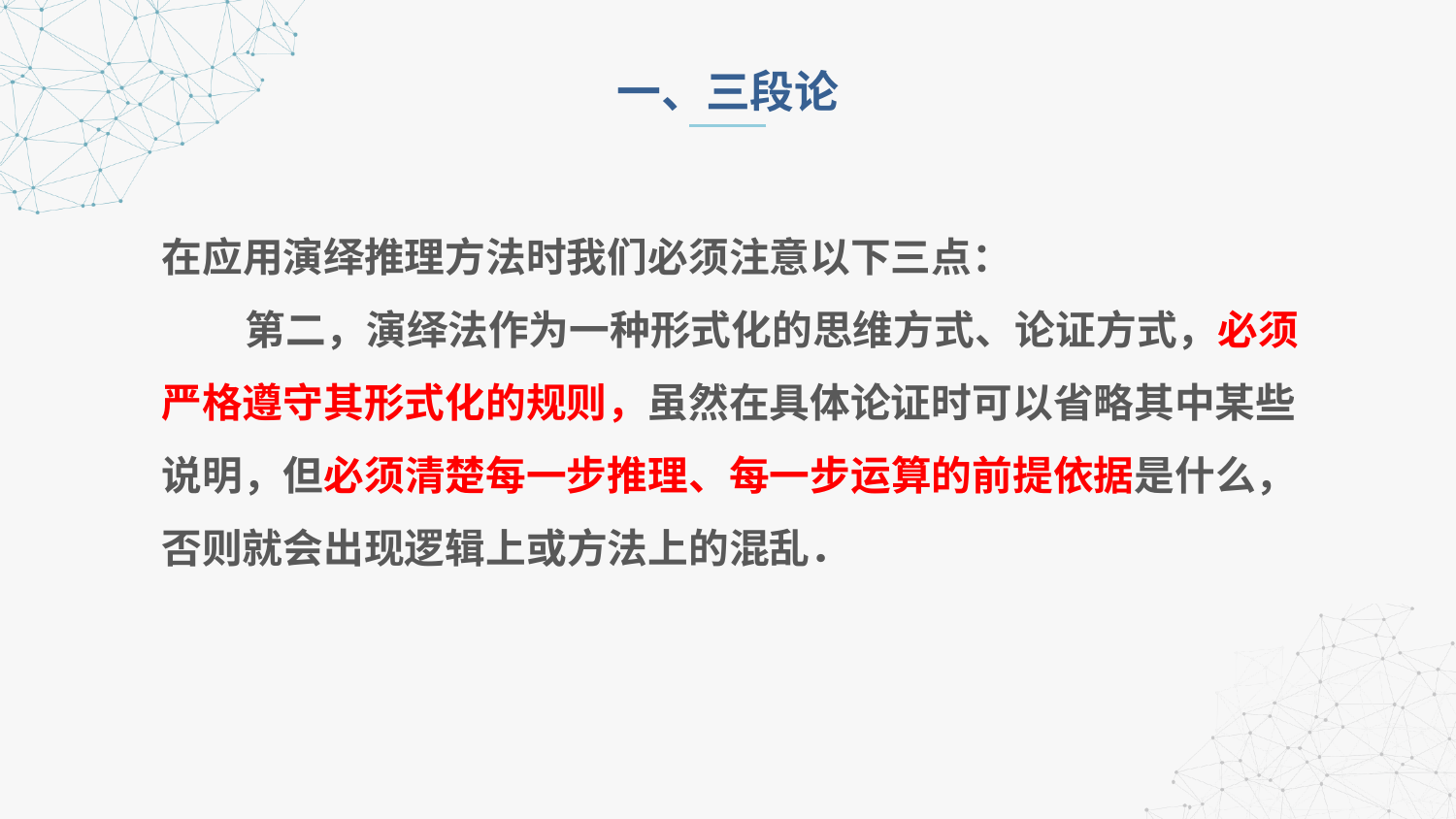

一、三段论
在应用演绎推理方法时我们必须注意以下三点：
        第二，演绎法作为一种形式化的思维方式、论证方式，必须严格遵守其形式化的规则，虽然在具体论证时可以省略其中某些说明，但必须清楚每一步推理、每一步运算的前提依据是什么，否则就会出现逻辑上或方法上的混乱．